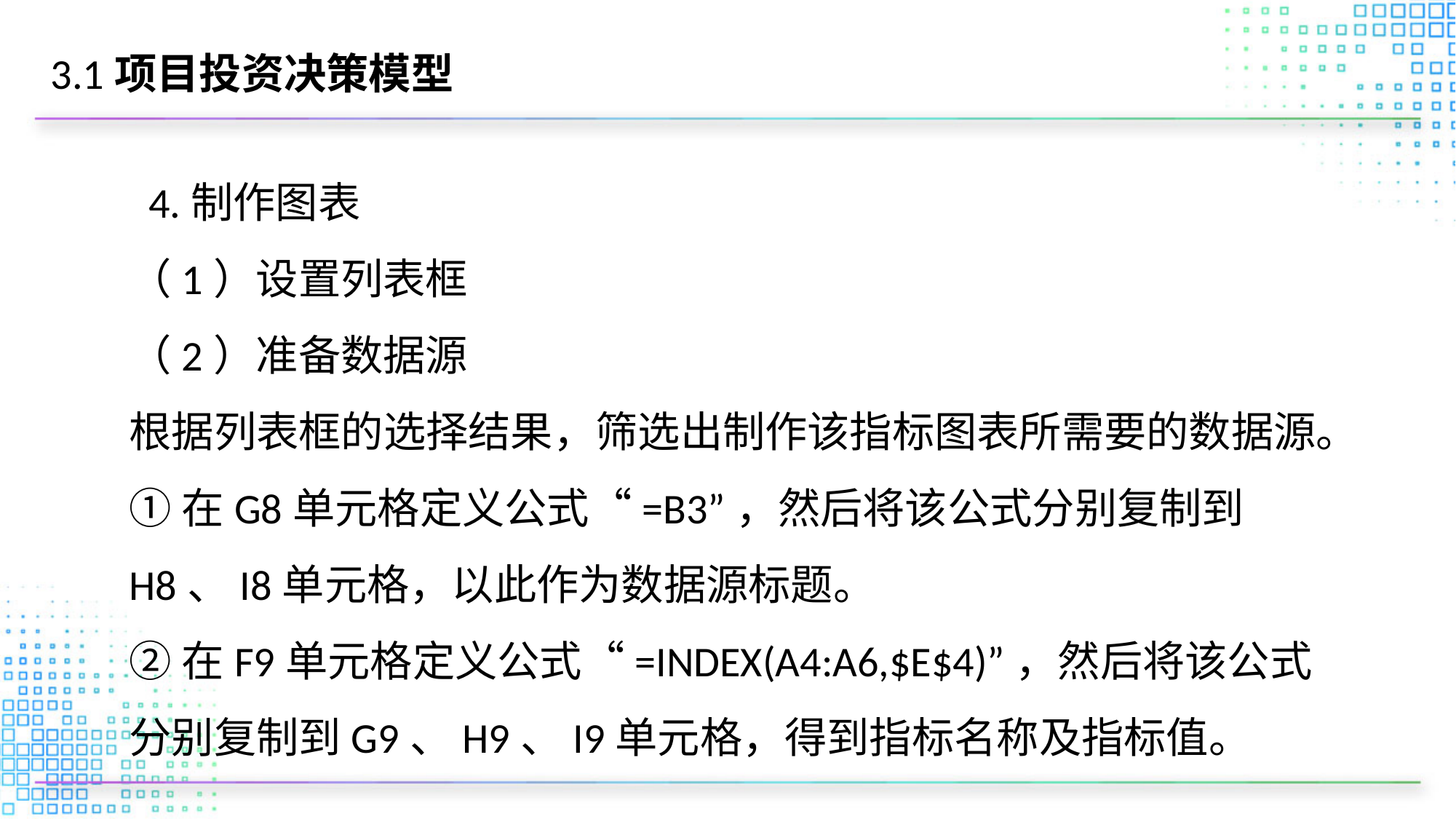

# 3.1项目投资决策模型
  4.制作图表
（1）设置列表框
（2）准备数据源
根据列表框的选择结果，筛选出制作该指标图表所需要的数据源。
①在G8单元格定义公式“=B3”，然后将该公式分别复制到H8、I8单元格，以此作为数据源标题。
②在F9单元格定义公式“=INDEX(A4:A6,$E$4)”，然后将该公式分别复制到G9、H9、I9单元格，得到指标名称及指标值。